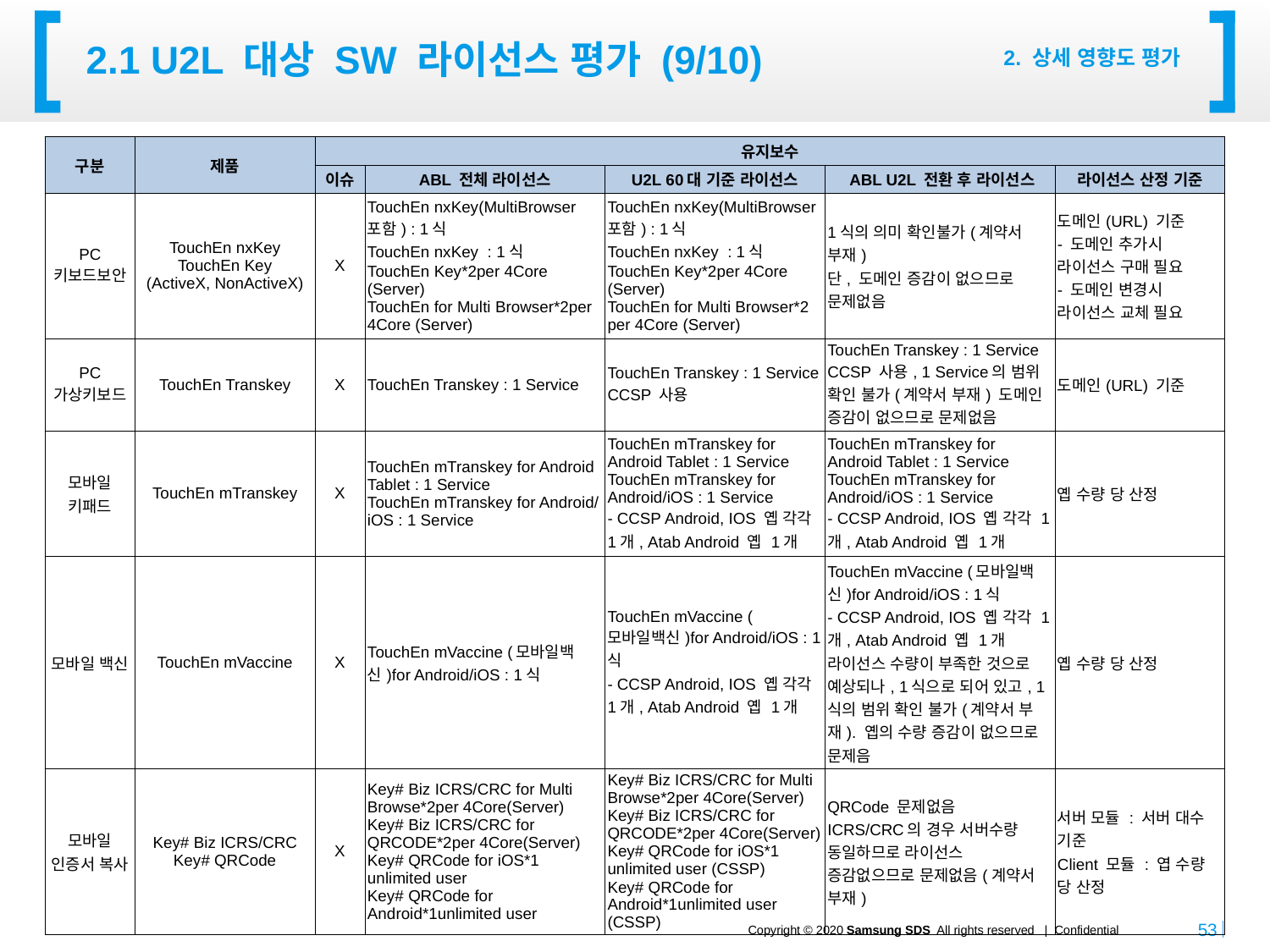

# 2.1 U2L 대상 SW 라이선스 평가 (9/10)
2. 상세 영향도 평가
| 구분 | 제품 | 유지보수 |  |  |  |  |
| --- | --- | --- | --- | --- | --- | --- |
|  |  | 이슈 | ABL 전체 라이선스 | U2L 60대 기준 라이선스 | ABL U2L 전환 후 라이선스 | 라이선스 산정 기준 |
| PC 키보드보안 | TouchEn nxKey TouchEn Key (ActiveX, NonActiveX) | X | TouchEn nxKey(MultiBrowser 포함) : 1식 TouchEn nxKey : 1식 TouchEn Key\*2per 4Core (Server) TouchEn for Multi Browser\*2per 4Core (Server) | TouchEn nxKey(MultiBrowser 포함) : 1식 TouchEn nxKey : 1식 TouchEn Key\*2per 4Core (Server) TouchEn for Multi Browser\*2 per 4Core (Server) | 1식의 의미 확인불가(계약서 부재) 단, 도메인 증감이 없으므로 문제없음 | 도메인(URL) 기준 - 도메인 추가시 라이선스 구매 필요 - 도메인 변경시 라이선스 교체 필요 |
| PC 가상키보드 | TouchEn Transkey | X | TouchEn Transkey : 1 Service | TouchEn Transkey : 1 Service CCSP 사용 | TouchEn Transkey : 1 Service CCSP 사용, 1 Service의 범위 확인 불가(계약서 부재) 도메인 증감이 없으므로 문제없음 | 도메인(URL) 기준 |
| 모바일 키패드 | TouchEn mTranskey | X | TouchEn mTranskey for Android Tablet : 1 Service TouchEn mTranskey for Android/iOS : 1 Service | TouchEn mTranskey for Android Tablet : 1 Service TouchEn mTranskey for Android/iOS : 1 Service - CCSP Android, IOS 옙 각각 1개, Atab Android 옙 1개 | TouchEn mTranskey for Android Tablet : 1 Service TouchEn mTranskey for Android/iOS : 1 Service - CCSP Android, IOS 옙 각각 1개, Atab Android 옙 1개 | 옙 수량 당 산정 |
| 모바일 백신 | TouchEn mVaccine | X | TouchEn mVaccine (모바일백신)for Android/iOS : 1식 | TouchEn mVaccine (모바일백신)for Android/iOS : 1식 - CCSP Android, IOS 옙 각각 1개, Atab Android 옙 1개 | TouchEn mVaccine (모바일백신)for Android/iOS : 1식 - CCSP Android, IOS 옙 각각 1개, Atab Android 옙 1개 라이선스 수량이 부족한 것으로 예상되나, 1식으로 되어 있고, 1식의 범위 확인 불가(계약서 부재). 옙의 수량 증감이 없으므로 문제음 | 옙 수량 당 산정 |
| 모바일 인증서 복사 | Key# Biz ICRS/CRC Key# QRCode | X | Key# Biz ICRS/CRC for Multi Browse\*2per 4Core(Server) Key# Biz ICRS/CRC for QRCODE\*2per 4Core(Server) Key# QRCode for iOS\*1 unlimited user Key# QRCode for Android\*1unlimited user | Key# Biz ICRS/CRC for Multi Browse\*2per 4Core(Server) Key# Biz ICRS/CRC for QRCODE\*2per 4Core(Server) Key# QRCode for iOS\*1 unlimited user (CSSP) Key# QRCode for Android\*1unlimited user (CSSP) | QRCode 문제없음 ICRS/CRC의 경우 서버수량 동일하므로 라이선스 증감없으므로 문제없음(계약서 부재) | 서버 모듈 : 서버 대수 기준 Client 모듈 : 엽 수량 당 산정 |